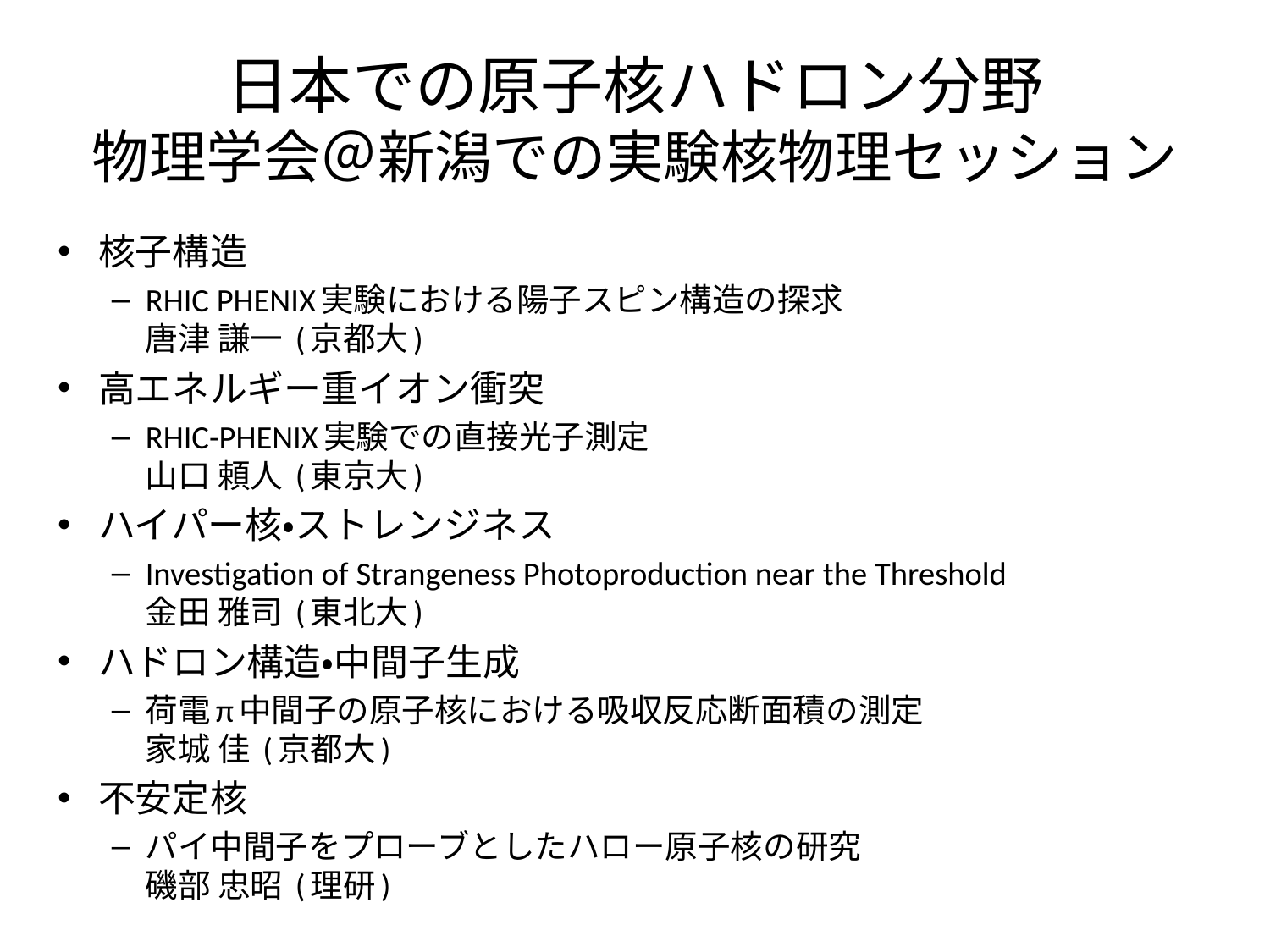

# 日本での原子核ハドロン分野 物理学会＠新潟での実験核物理セッション
核子構造
RHIC PHENIX実験における陽子スピン構造の探求
唐津 謙一 (京都大)
高エネルギー重イオン衝突
RHIC-PHENIX実験での直接光子測定
山口 頼人 (東京大)
ハイパー核・ストレンジネス
Investigation of Strangeness Photoproduction near the Threshold
金田 雅司 (東北大)
ハドロン構造・中間子生成
荷電π中間子の原子核における吸収反応断面積の測定
家城 佳 (京都大)
不安定核
パイ中間子をプローブとしたハロー原子核の研究
磯部 忠昭 (理研)